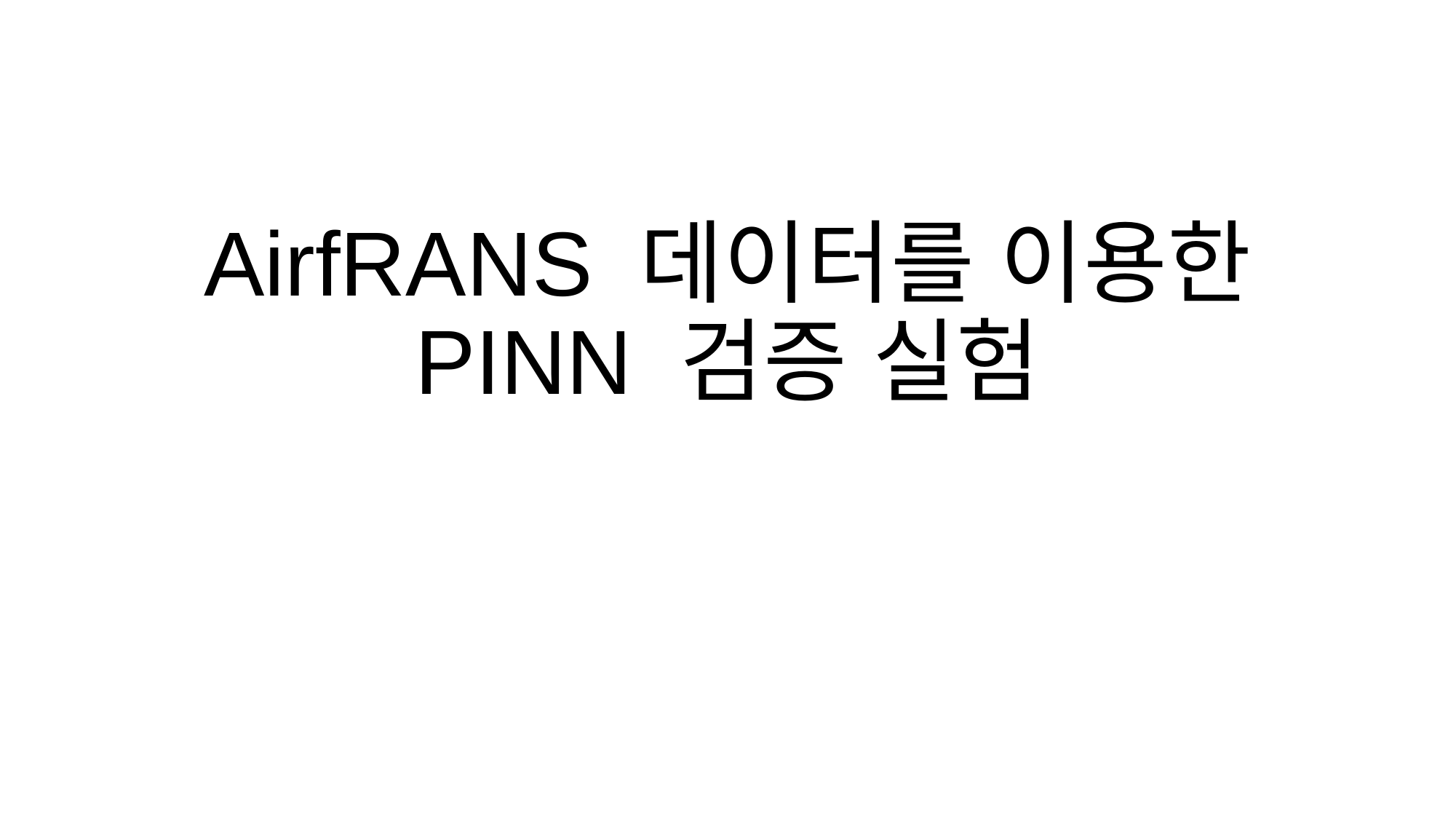

# AirfRANS 데이터를 이용한 PINN 검증 실험